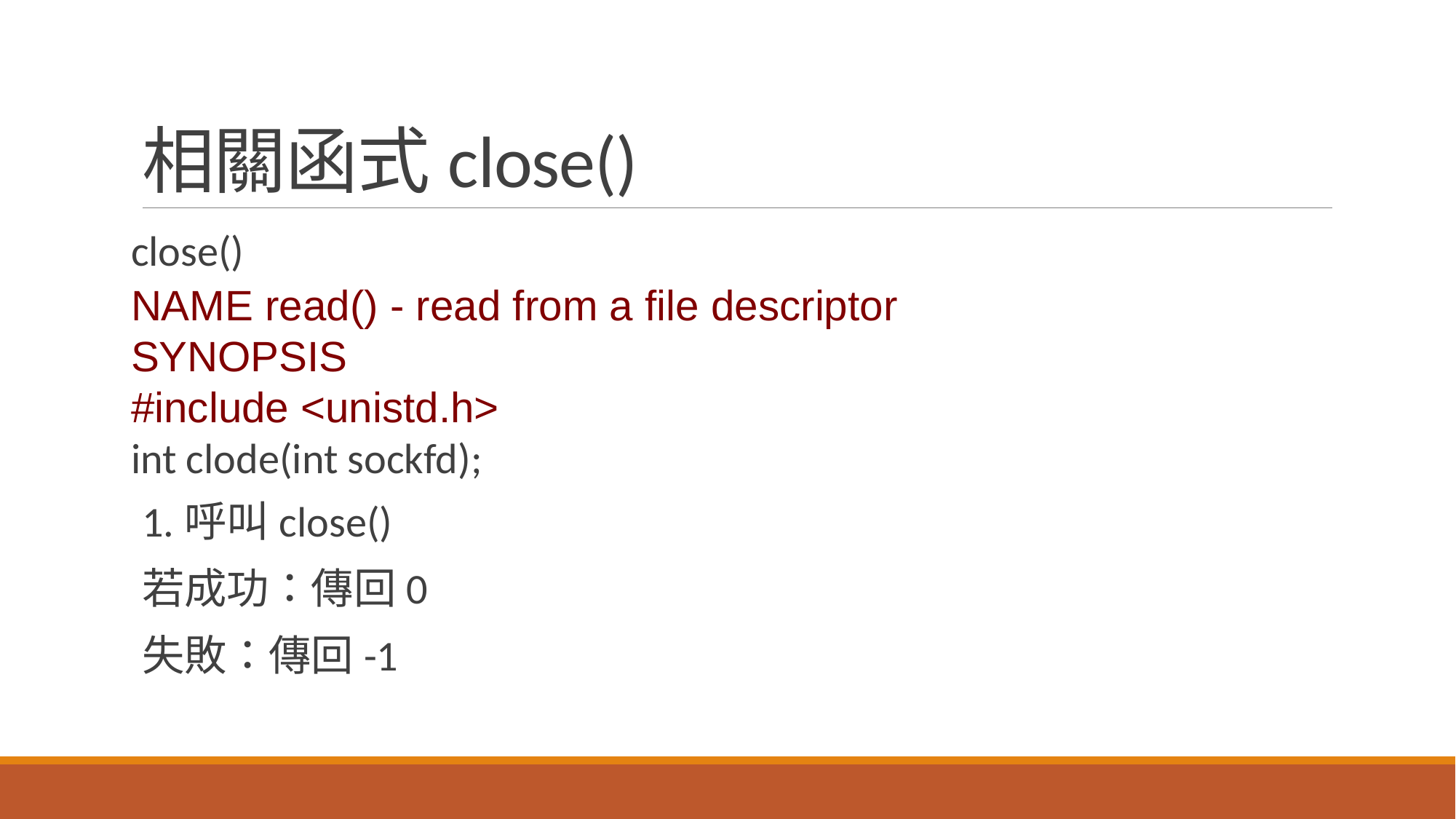

# 相關函式close()
close()
NAME read() - read from a file descriptor
SYNOPSIS
#include <unistd.h>
int clode(int sockfd);
1.呼叫close()
若成功：傳回0
失敗：傳回-1